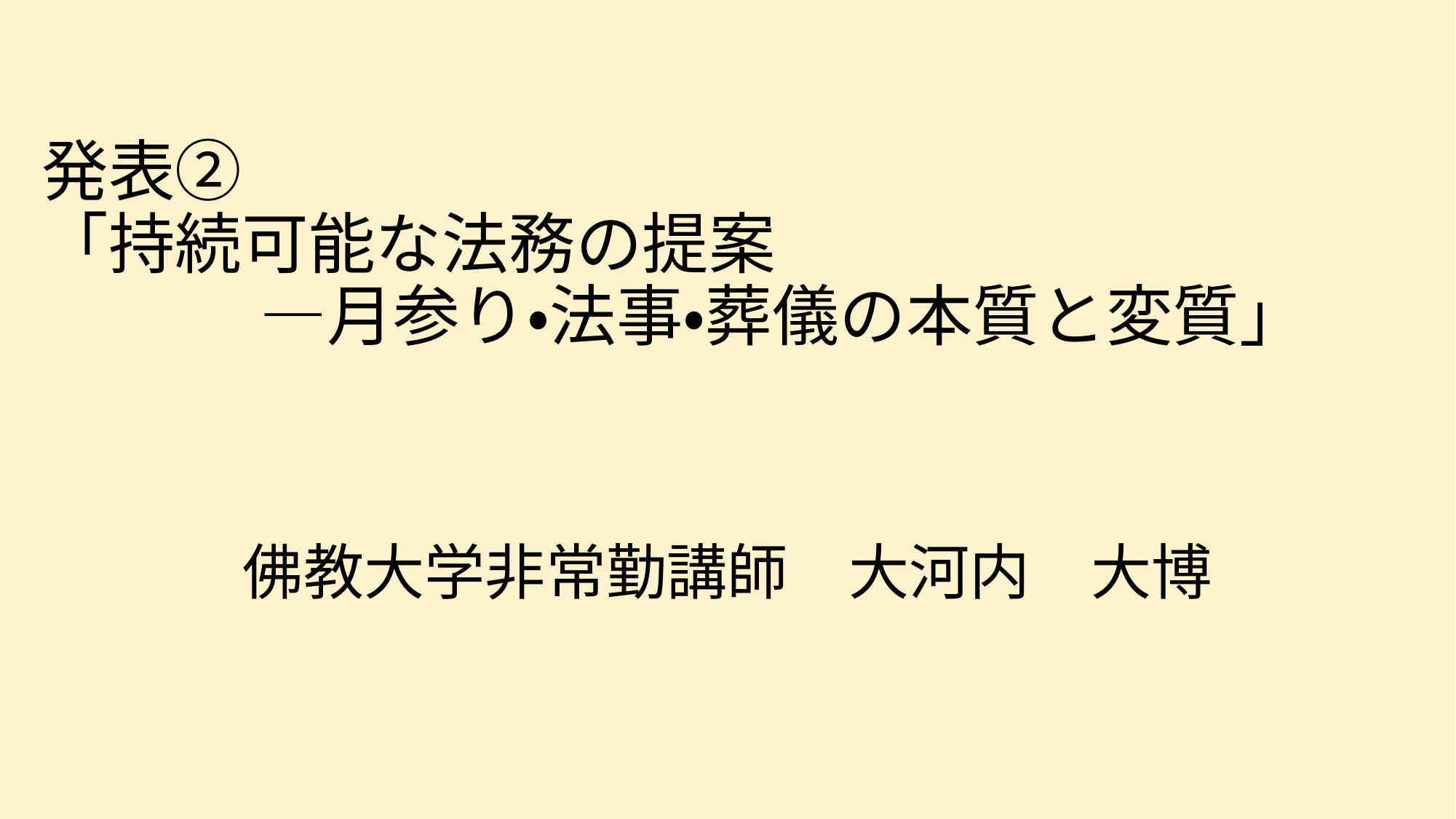

# 発表② 「持続可能な法務の提案 ―月参り・法事・葬儀の本質と変質」
佛教大学非常勤講師　大河内　大博